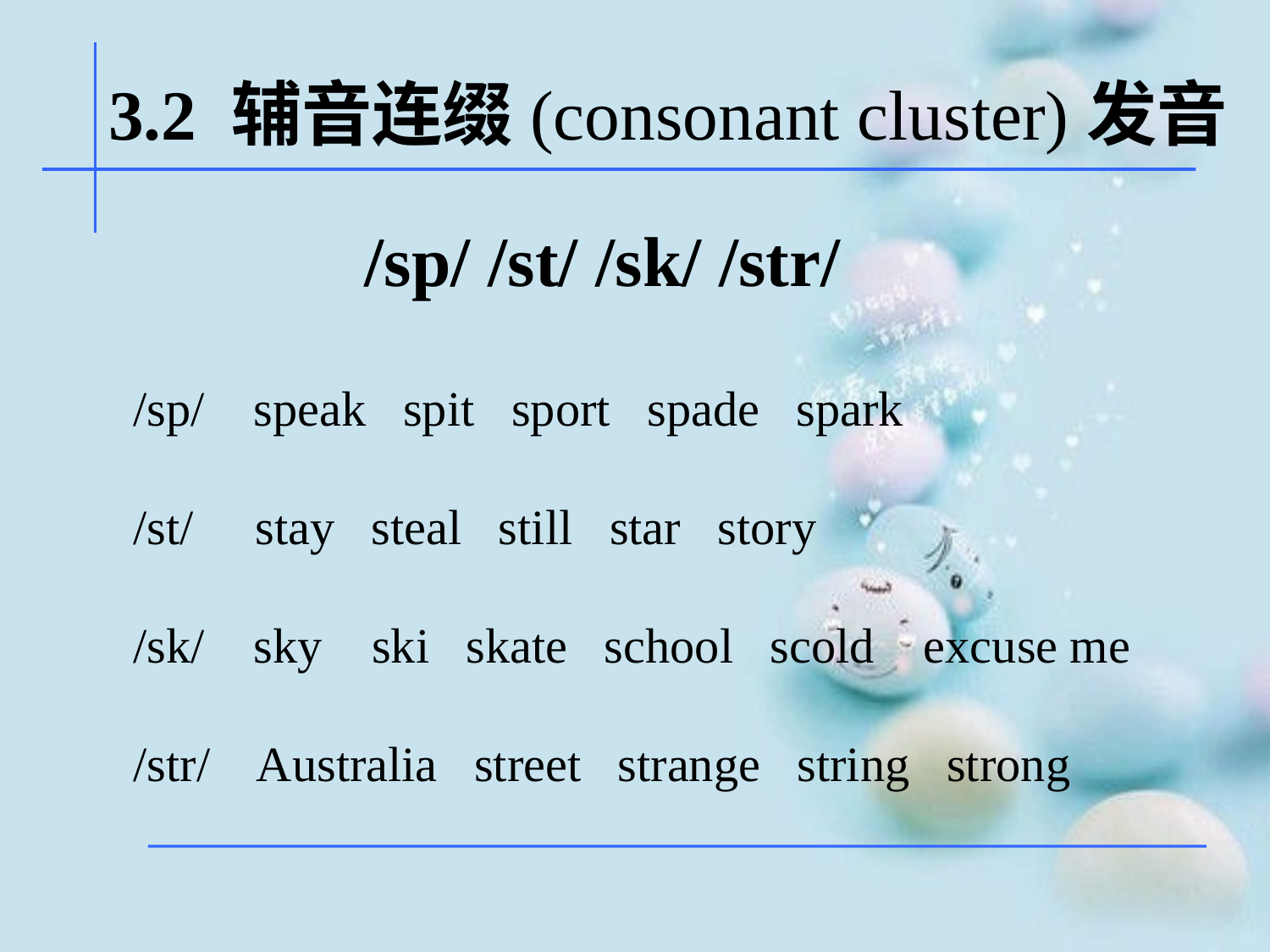

3.2 辅音连缀(consonant cluster)发音

/sp/ /st/ /sk/ /str/
/sp/    speak   spit   sport   spade   spark
/st/     stay   steal   still   star   story
/sk/    sky    ski   skate   school   scold    excuse me
/str/    Australia   street   strange   string   strong